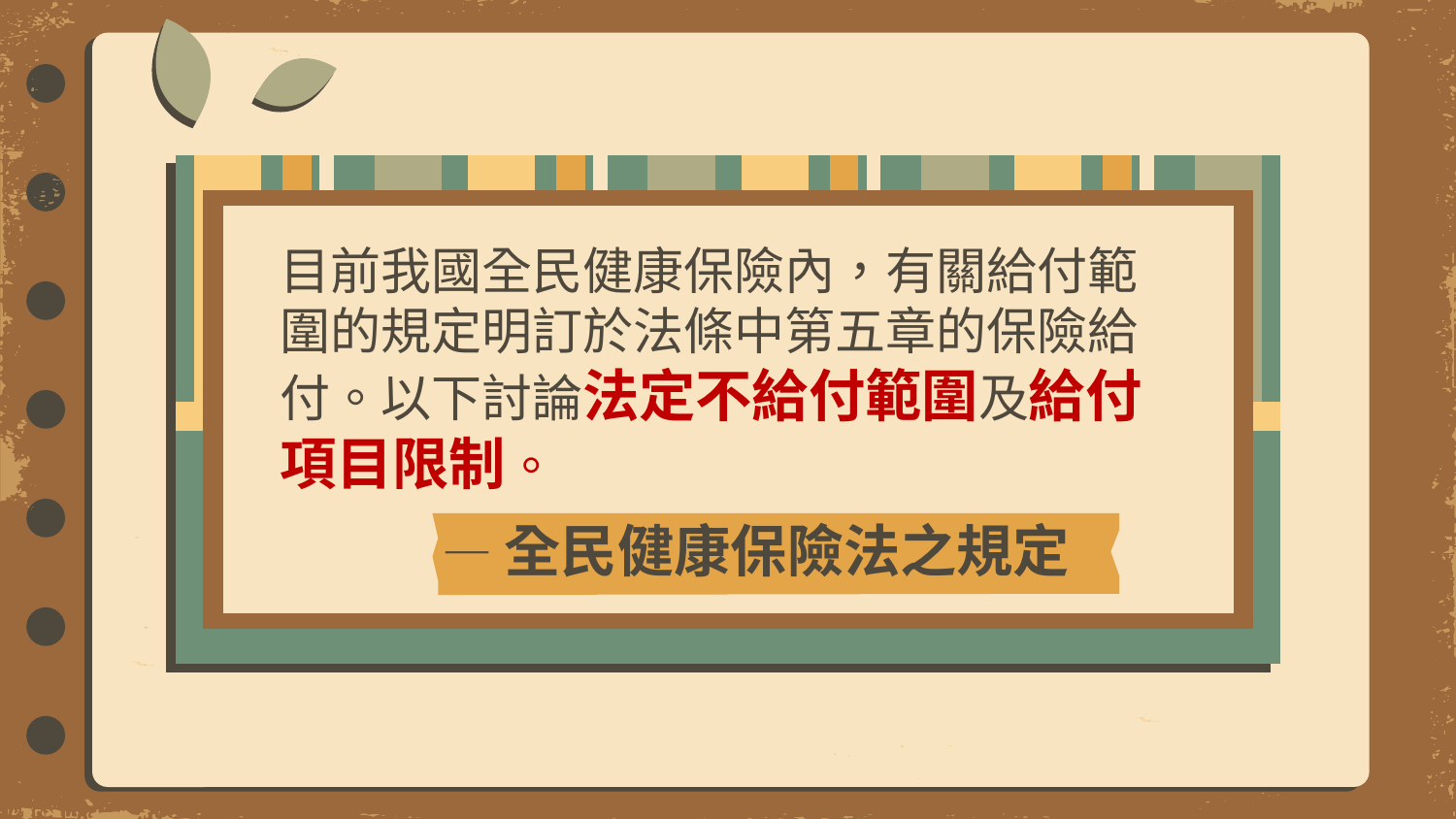

目前我國全民健康保險內，有關給付範圍的規定明訂於法條中第五章的保險給付。以下討論法定不給付範圍及給付項目限制。

# —全民健康保險法之規定